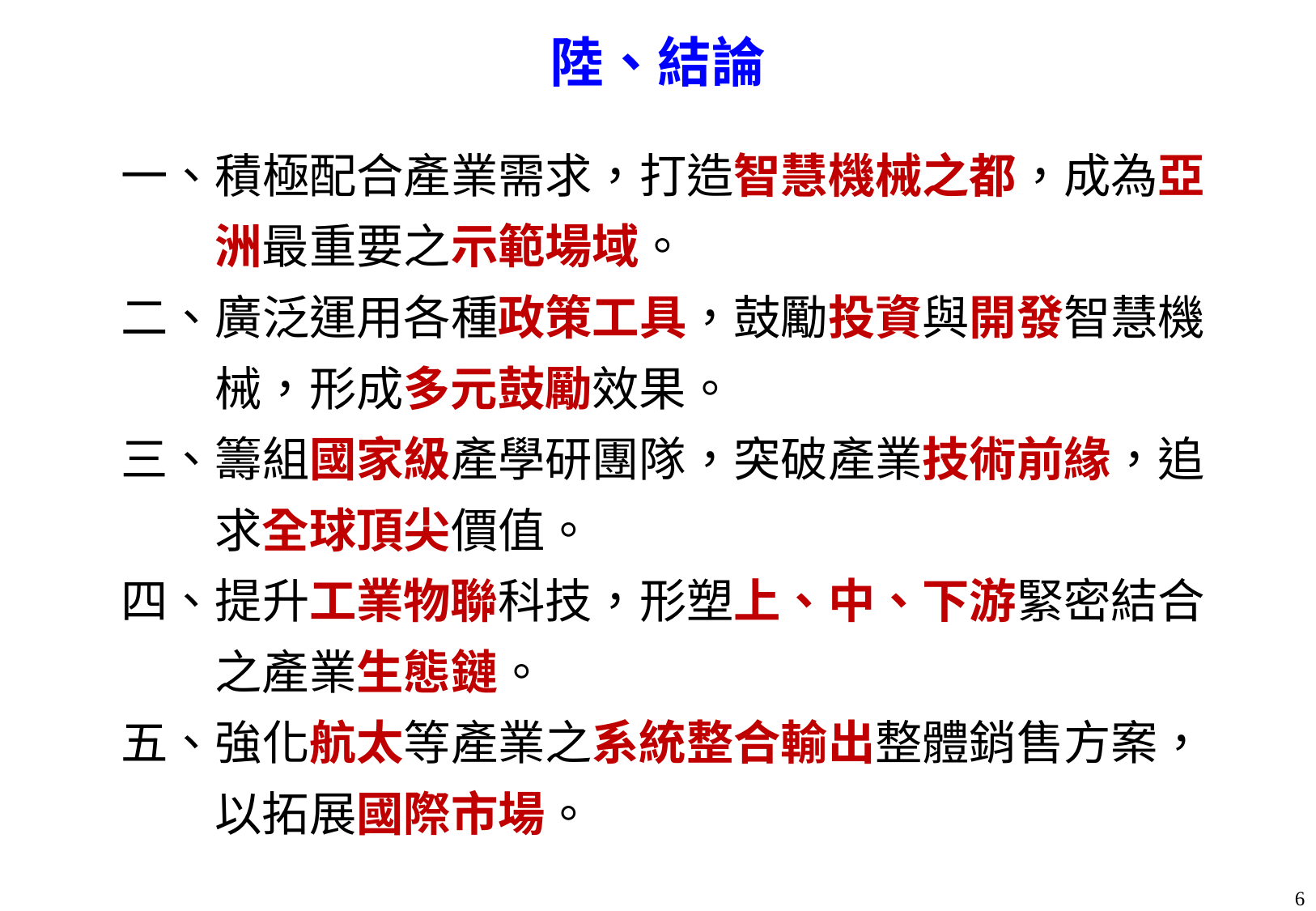

陸、結論
一、積極配合產業需求，打造智慧機械之都，成為亞洲最重要之示範場域。
二、廣泛運用各種政策工具，鼓勵投資與開發智慧機械，形成多元鼓勵效果。
三、籌組國家級產學研團隊，突破產業技術前緣，追求全球頂尖價值。
四、提升工業物聯科技，形塑上、中、下游緊密結合之產業生態鏈。
五、強化航太等產業之系統整合輸出整體銷售方案，以拓展國際市場。